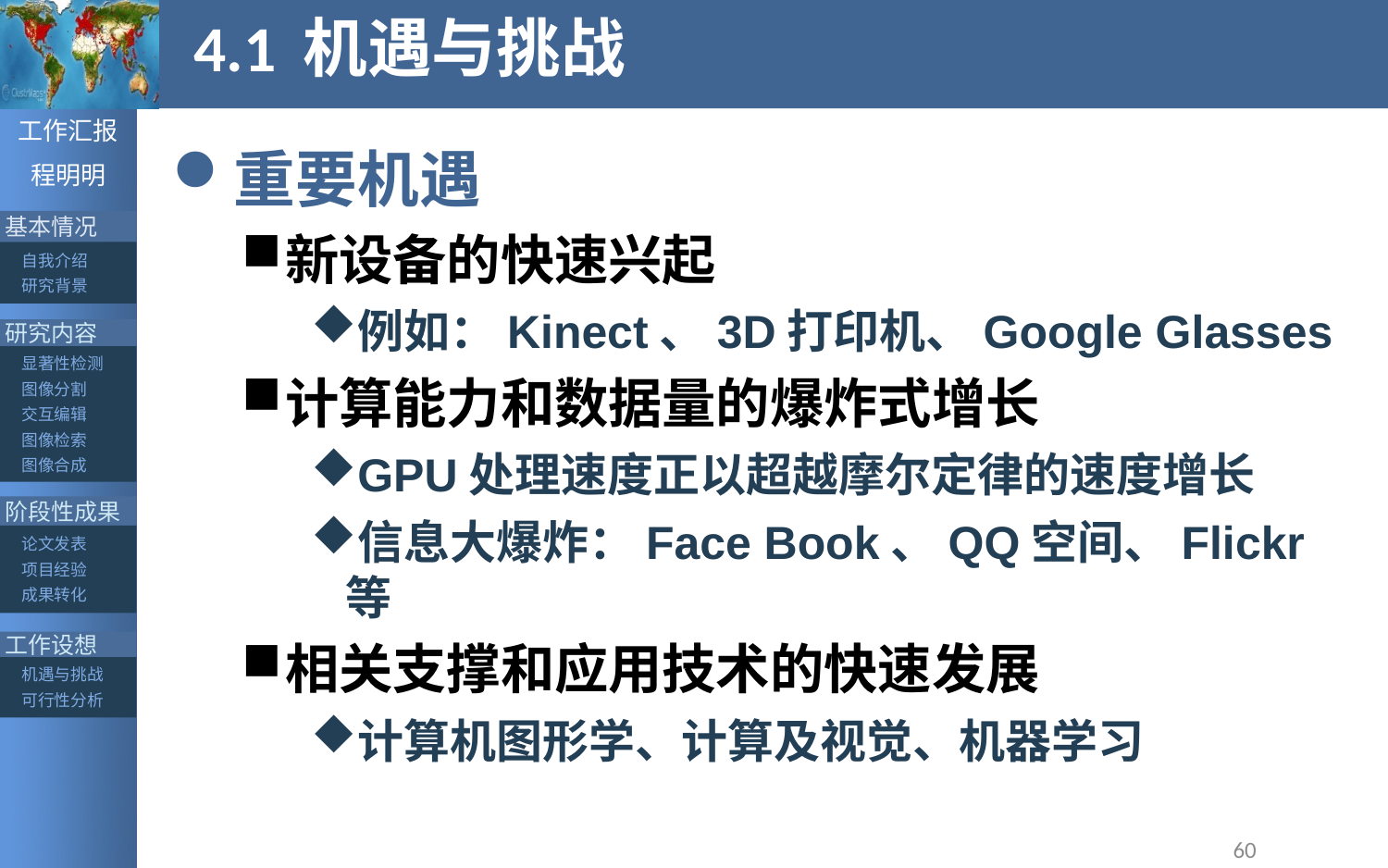

# 4.1 机遇与挑战
重要机遇
新设备的快速兴起
例如：Kinect、3D打印机、Google Glasses
计算能力和数据量的爆炸式增长
GPU处理速度正以超越摩尔定律的速度增长
信息大爆炸：Face Book、QQ空间、Flickr等
相关支撑和应用技术的快速发展
计算机图形学、计算及视觉、机器学习

60